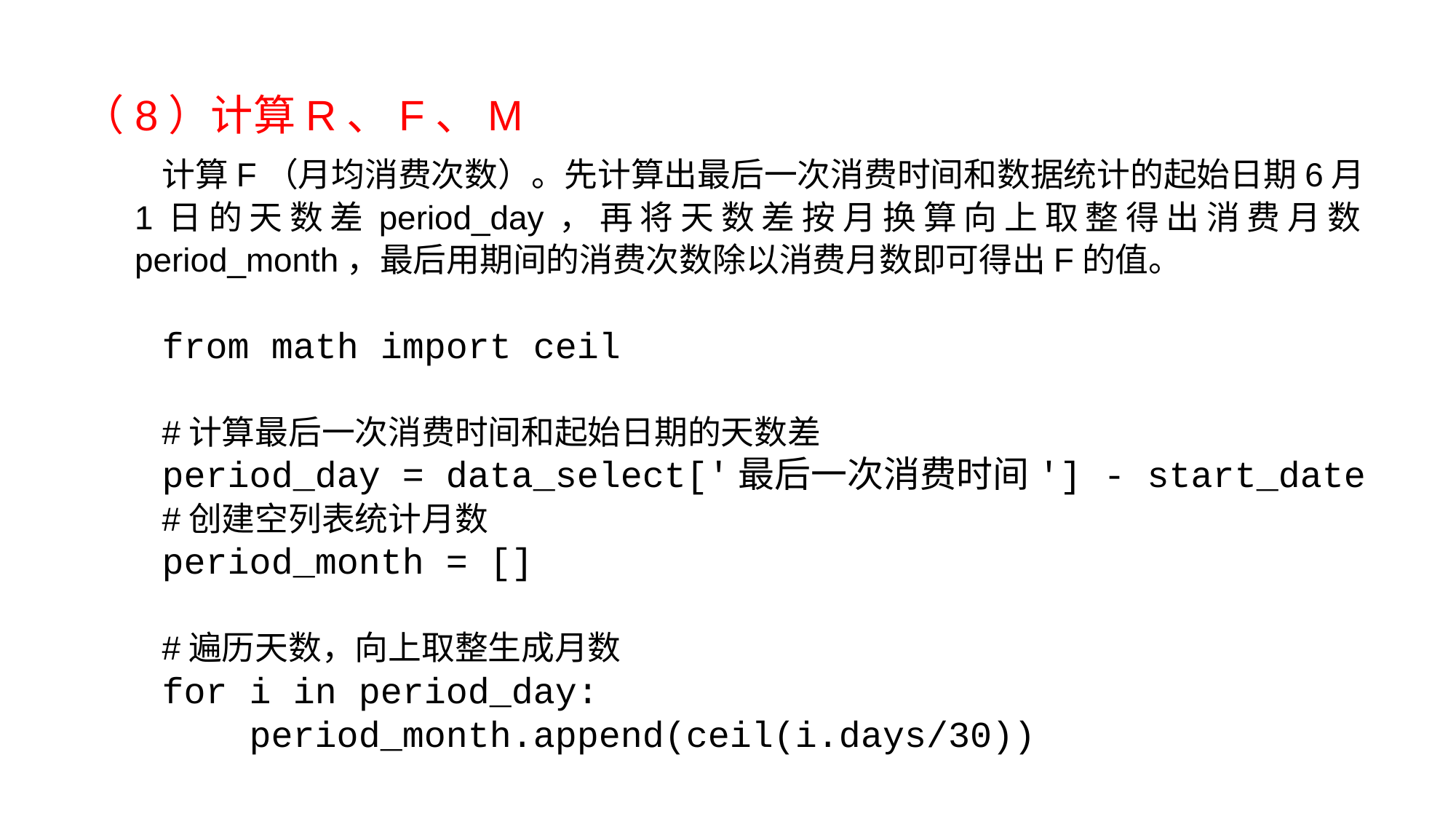

（8）计算R、F、M
计算F（月均消费次数）。先计算出最后一次消费时间和数据统计的起始日期6月1日的天数差period_day，再将天数差按月换算向上取整得出消费月数period_month，最后用期间的消费次数除以消费月数即可得出F的值。

from math import ceil

#计算最后一次消费时间和起始日期的天数差
period_day = data_select['最后一次消费时间'] - start_date
#创建空列表统计月数
period_month = []

#遍历天数，向上取整生成月数
for i in period_day:
    period_month.append(ceil(i.days/30))
TEXT  add here
TEXT  add here
TEXT  add here